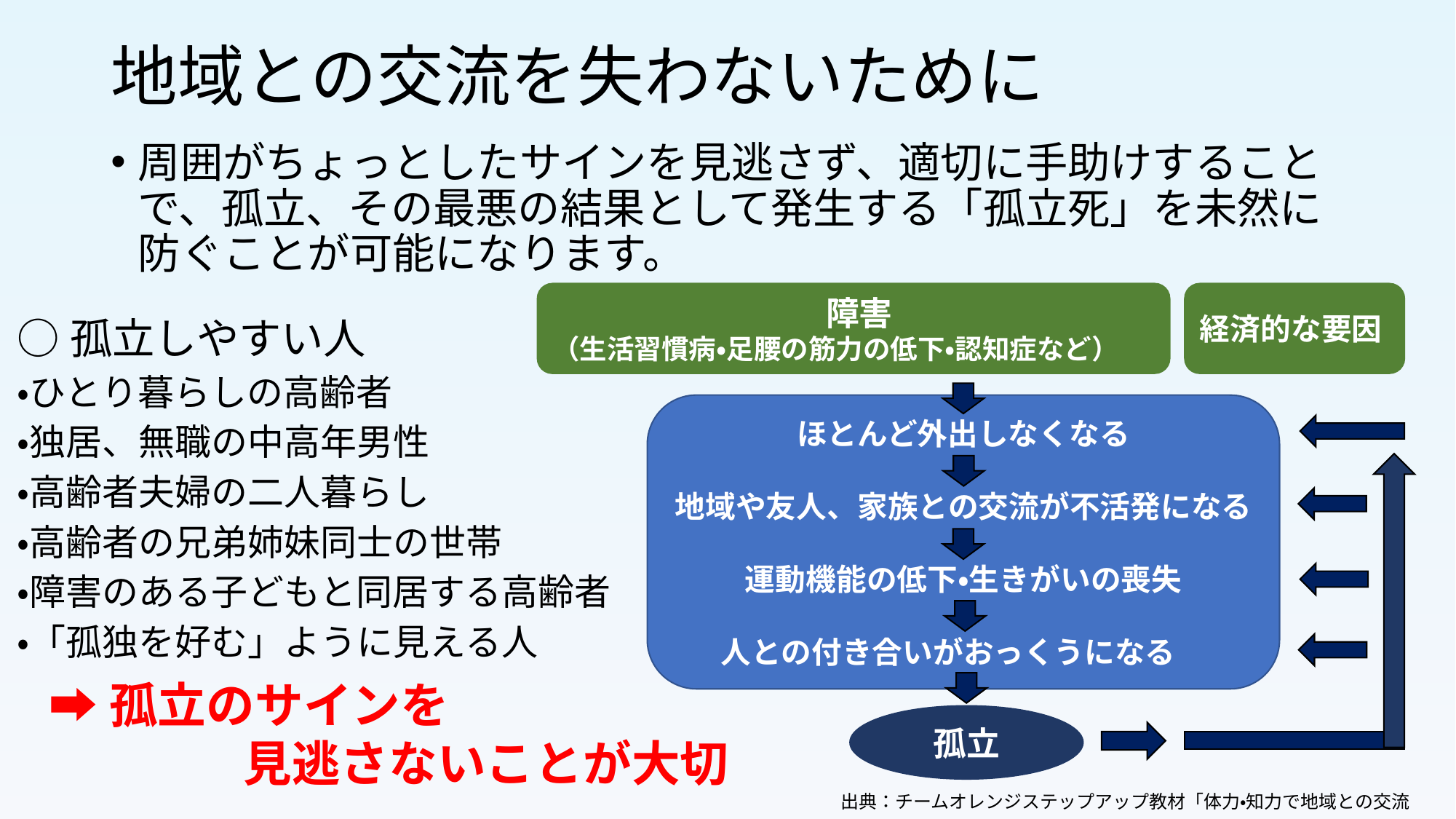

# 地域との交流を失わないために
周囲がちょっとしたサインを見逃さず、適切に手助けすることで、孤立、その最悪の結果として発生する「孤立死」を未然に防ぐことが可能になります。
　　　　　　　　　障害
（生活習慣病・足腰の筋力の低下・認知症など）
経済的な要因
○孤立しやすい人
・ひとり暮らしの高齢者
・独居、無職の中高年男性
・高齢者夫婦の二人暮らし
・高齢者の兄弟姉妹同士の世帯
・障害のある子どもと同居する高齢者
・「孤独を好む」ように見える人

ほとんど外出しなくなる

地域や友人、家族との交流が不活発になる

運動機能の低下・生きがいの喪失

人との付き合いがおっくうになる

➡孤立のサインを
　　　　見逃さないことが大切

孤立

出典：チームオレンジステップアップ教材「体力・知力で地域との交流